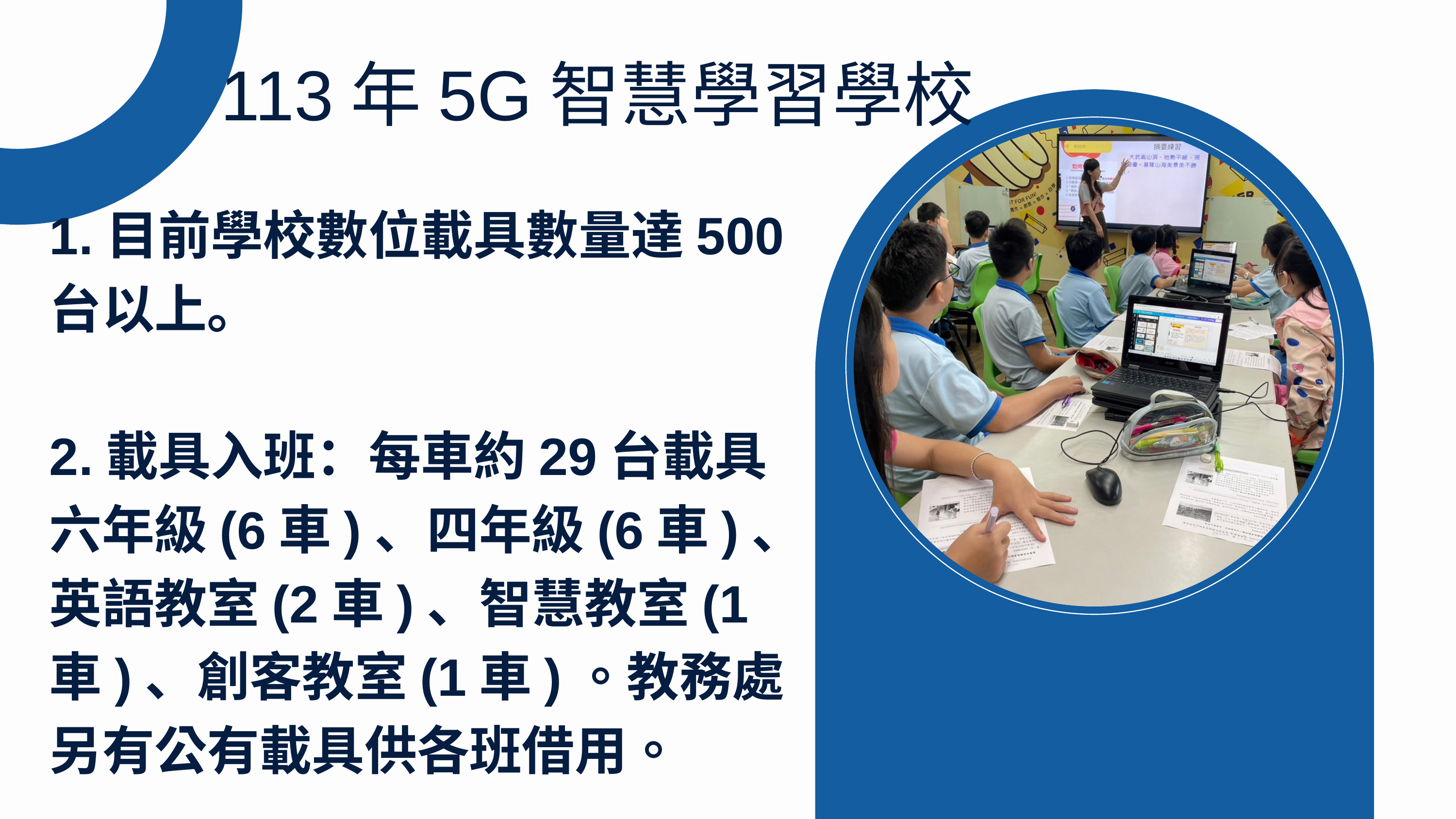

113年5G智慧學習學校

1.目前學校數位載具數量達500台以上。

2.載具入班：每車約29台載具
六年級(6車)、四年級(6車)、英語教室(2車)、智慧教室(1車)、創客教室(1車)。教務處另有公有載具供各班借用。